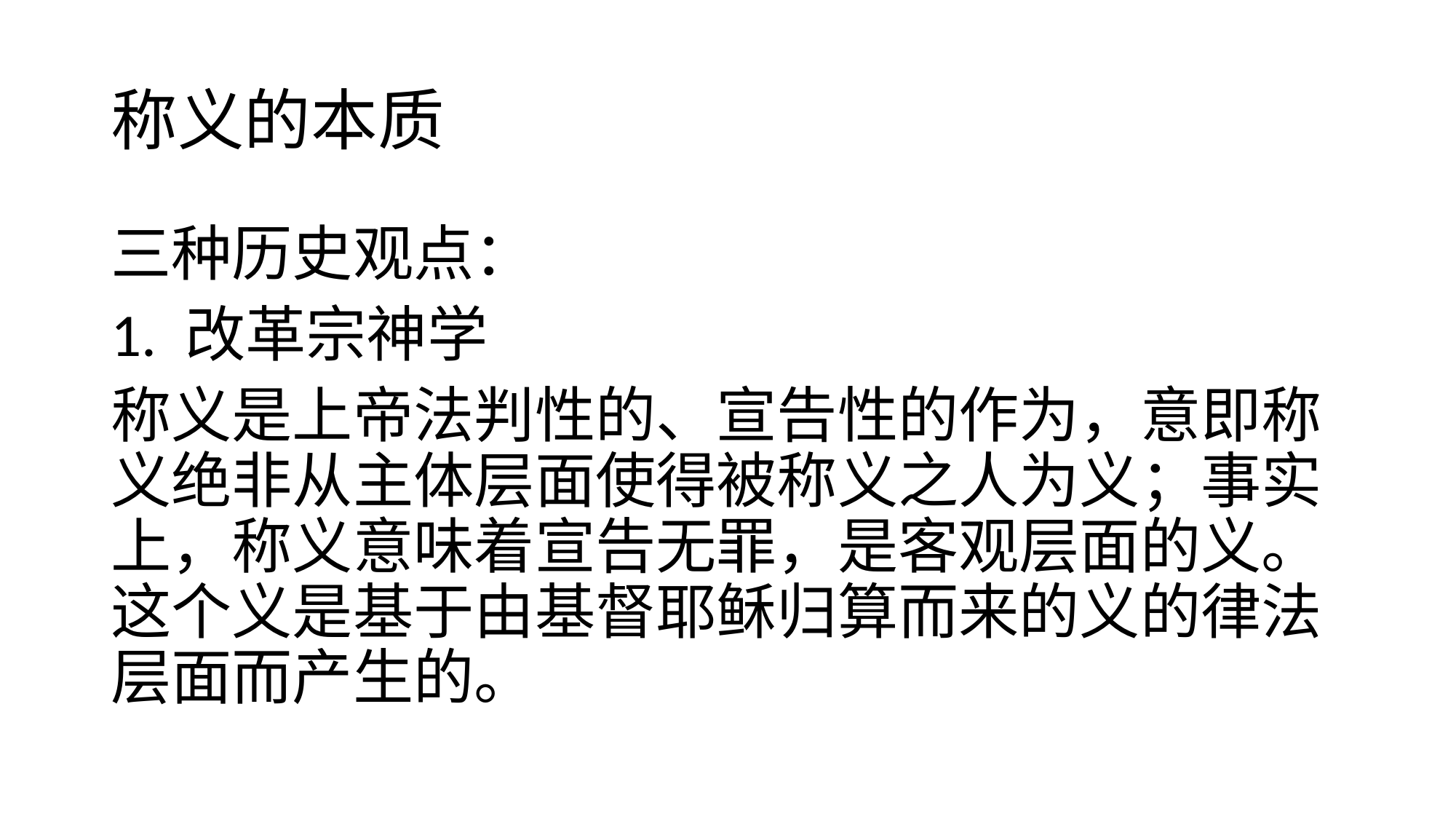

# 称义的本质
三种历史观点：
1. 改革宗神学
称义是上帝法判性的、宣告性的作为，意即称义绝非从主体层面使得被称义之人为义；事实上，称义意味着宣告无罪，是客观层面的义。这个义是基于由基督耶稣归算而来的义的律法层面而产生的。